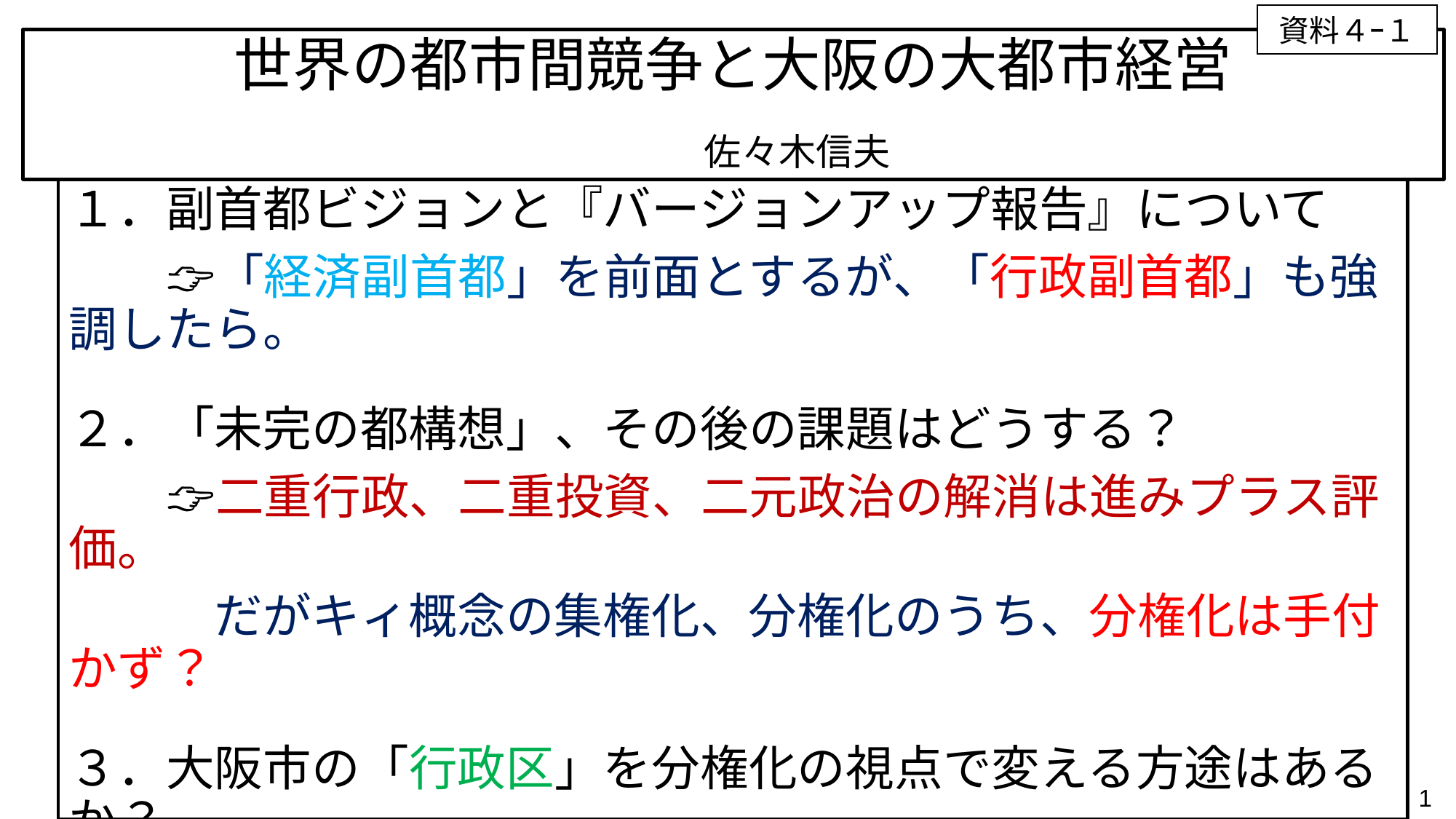

資料４ｰ１
# 世界の都市間競争と大阪の大都市経営 　　　　　　　　　　　　　　　　　　　　　　　　　　　　　　　　　　　　　　　　　　　　　　　佐々木信夫
１．副首都ビジョンと『バージョンアップ報告』について
　　👉「経済副首都」を前面とするが、「行政副首都」も強調したら。

２．「未完の都構想」、その後の課題はどうする？
　　👉二重行政、二重投資、二元政治の解消は進みプラス評価。
　　　だがキィ概念の集権化、分権化のうち、分権化は手付かず？

３．大阪市の「行政区」を分権化の視点で変える方途はあるか？
　　👉大阪市政の「分権化」に、行政区を”総合区“に変えたら。そ
　　　の際、都心区だけ総合区、広域再編して総合区という選択も。
1